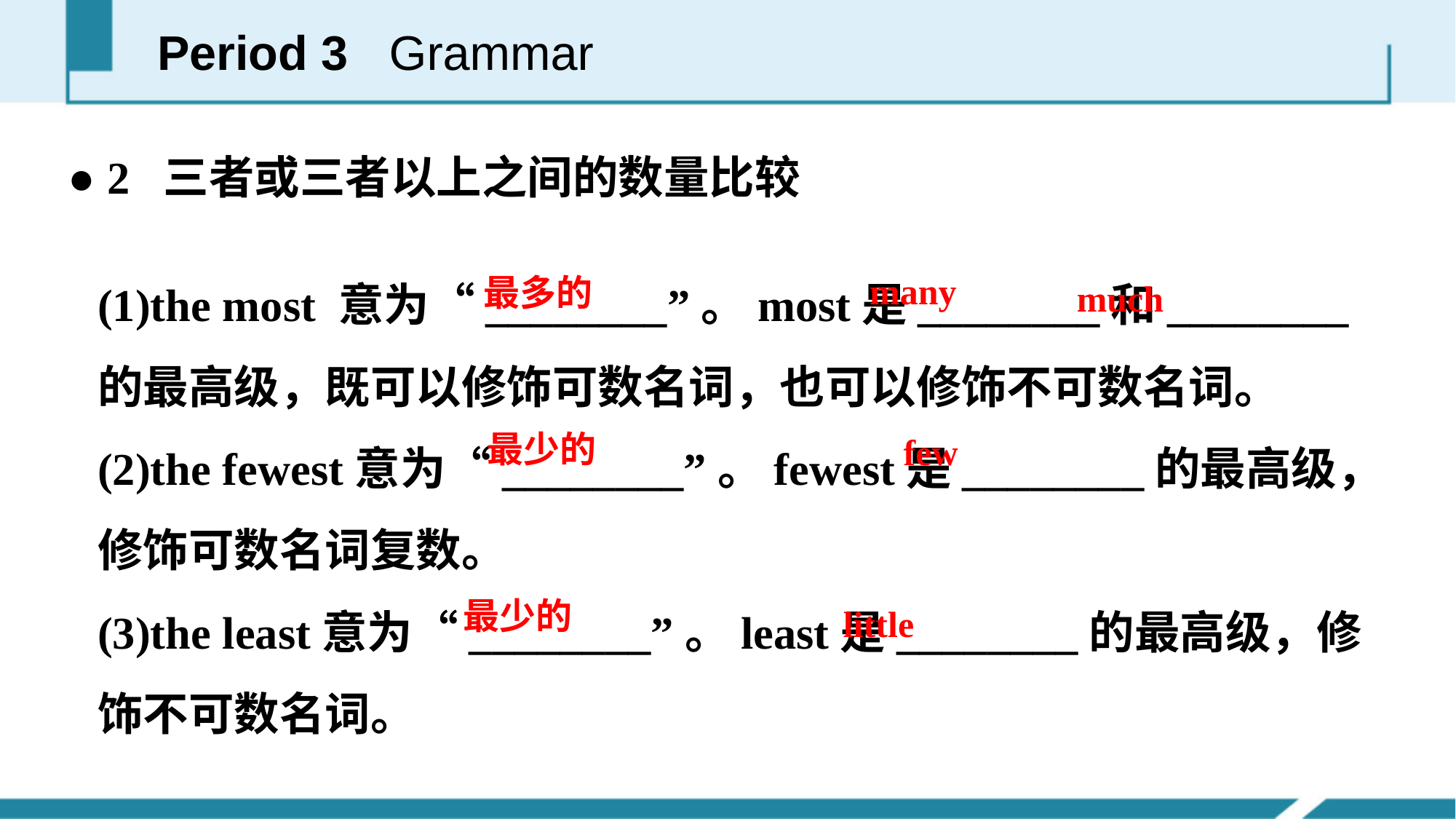

Period 3   Grammar
● 2  三者或三者以上之间的数量比较
(1)the most 意为“________”。most是________和________的最高级，既可以修饰可数名词，也可以修饰不可数名词。
(2)the fewest意为“________”。fewest是________的最高级，修饰可数名词复数。
(3)the least意为“________”。least是________的最高级，修饰不可数名词。
 many
最多的
much
最少的
few
最少的
little